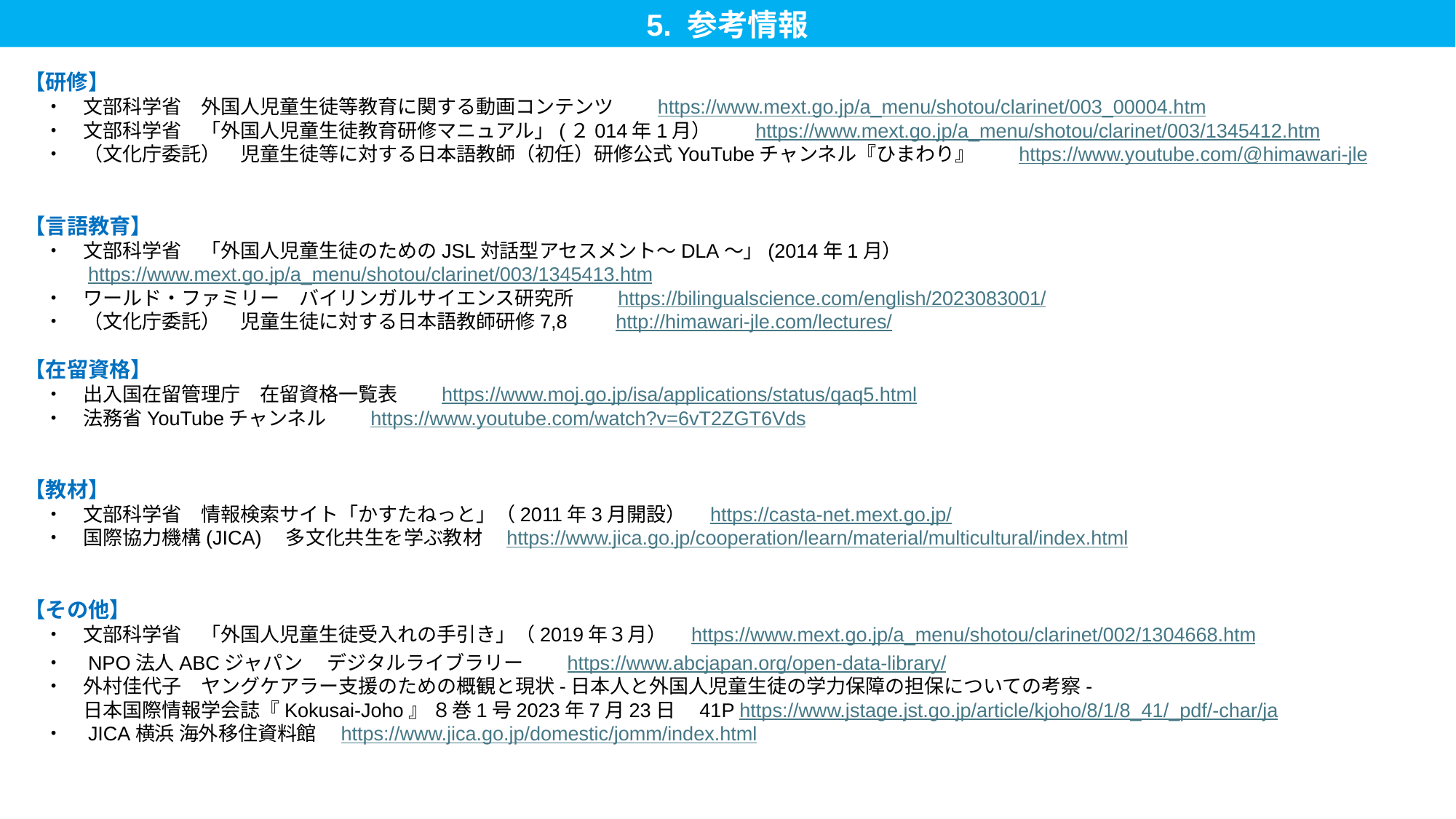

5. 参考情報
【研修】
　・　文部科学省　外国人児童生徒等教育に関する動画コンテンツ　　https://www.mext.go.jp/a_menu/shotou/clarinet/003_00004.htm
　・　文部科学省　「外国人児童生徒教育研修マニュアル」(２014年1月）　　https://www.mext.go.jp/a_menu/shotou/clarinet/003/1345412.htm
　・　（文化庁委託）　児童生徒等に対する日本語教師（初任）研修公式YouTubeチャンネル『ひまわり』　　https://www.youtube.com/@himawari-jle

【言語教育】
　・　文部科学省　「外国人児童生徒のためのJSL対話型アセスメント～DLA～」(2014年1月）
　　　https://www.mext.go.jp/a_menu/shotou/clarinet/003/1345413.htm
　・　ワールド・ファミリー　バイリンガルサイエンス研究所　　https://bilingualscience.com/english/2023083001/
　・　（文化庁委託）　児童生徒に対する日本語教師研修7,8　　http://himawari-jle.com/lectures/

【在留資格】
　・　出入国在留管理庁　在留資格一覧表　　https://www.moj.go.jp/isa/applications/status/qaq5.html
　・　法務省YouTubeチャンネル　　https://www.youtube.com/watch?v=6vT2ZGT6Vds

【教材】
　・　文部科学省　情報検索サイト「かすたねっと」（2011年3月開設）　https://casta-net.mext.go.jp/
　・　国際協力機構(JICA)　多文化共生を学ぶ教材　https://www.jica.go.jp/cooperation/learn/material/multicultural/index.html

【その他】
　・　文部科学省　「外国人児童生徒受入れの手引き」（2019年３月）　https://www.mext.go.jp/a_menu/shotou/clarinet/002/1304668.htm
　・　NPO法人ABCジャパン 　デジタルライブラリー　　https://www.abcjapan.org/open-data-library/
　・　外村佳代子　ヤングケアラー支援のための概観と現状-日本人と外国人児童生徒の学力保障の担保についての考察-
　　　日本国際情報学会誌『Kokusai-Joho』 ８巻1号2023年7月23日　41P https://www.jstage.jst.go.jp/article/kjoho/8/1/8_41/_pdf/-char/ja
　・　JICA横浜 海外移住資料館　https://www.jica.go.jp/domestic/jomm/index.html